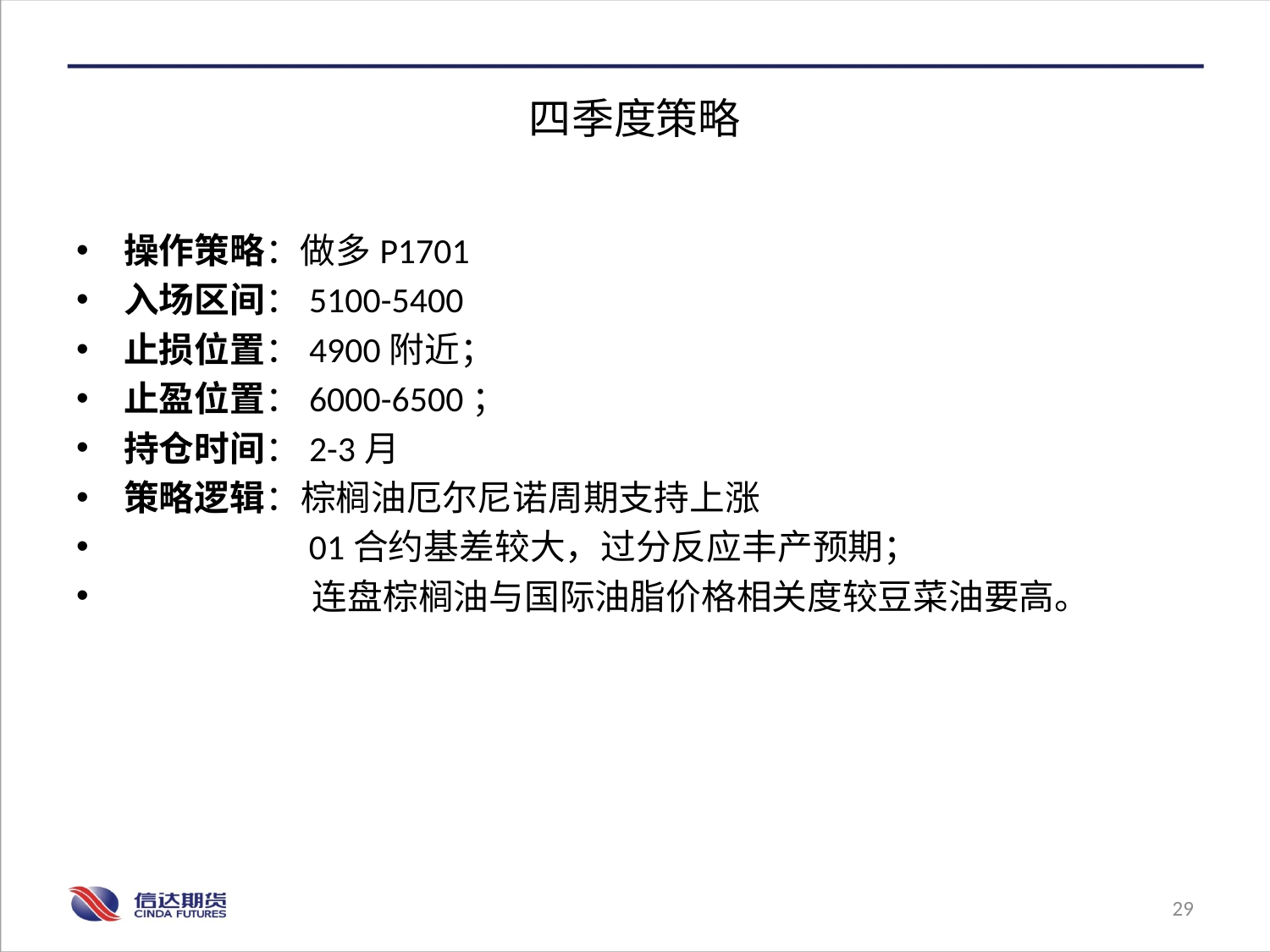

# 四季度策略
操作策略：做多P1701
入场区间：5100-5400
止损位置：4900附近；
止盈位置：6000-6500；
持仓时间：2-3月
策略逻辑：棕榈油厄尔尼诺周期支持上涨
                       01合约基差较大，过分反应丰产预期；
                       连盘棕榈油与国际油脂价格相关度较豆菜油要高。

29